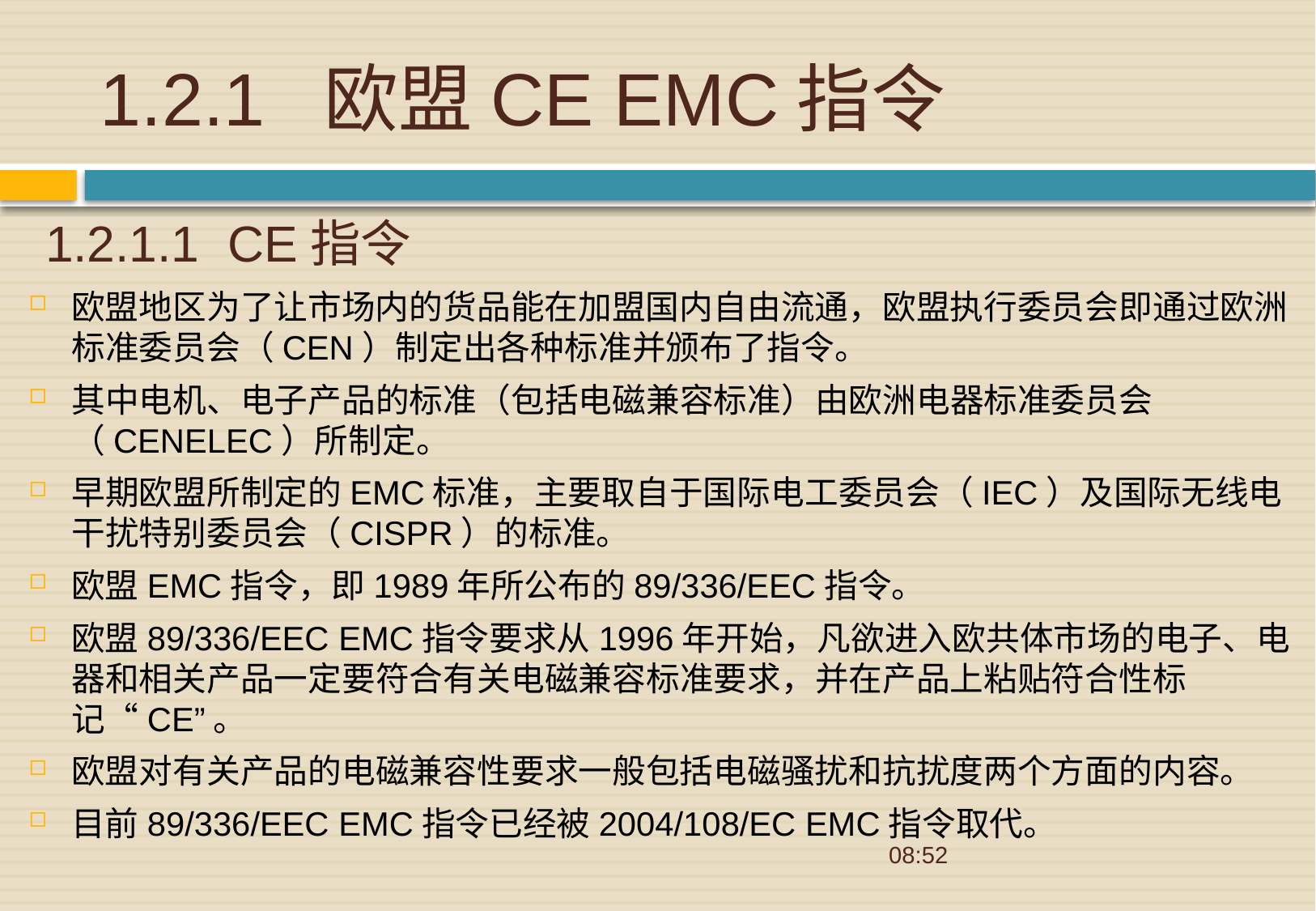

# 1.2.1  欧盟CE EMC指令
 1.2.1.1  CE指令
欧盟地区为了让市场内的货品能在加盟国内自由流通，欧盟执行委员会即通过欧洲标准委员会（CEN）制定出各种标准并颁布了指令。
其中电机、电子产品的标准（包括电磁兼容标准）由欧洲电器标准委员会（CENELEC）所制定。
早期欧盟所制定的EMC标准，主要取自于国际电工委员会（IEC）及国际无线电干扰特别委员会（CISPR）的标准。
欧盟EMC指令，即1989年所公布的89/336/EEC指令。
欧盟89/336/EEC EMC指令要求从1996年开始，凡欲进入欧共体市场的电子、电器和相关产品一定要符合有关电磁兼容标准要求，并在产品上粘贴符合性标记“CE”。
欧盟对有关产品的电磁兼容性要求一般包括电磁骚扰和抗扰度两个方面的内容。
目前89/336/EEC EMC指令已经被2004/108/EC EMC指令取代。
08:52